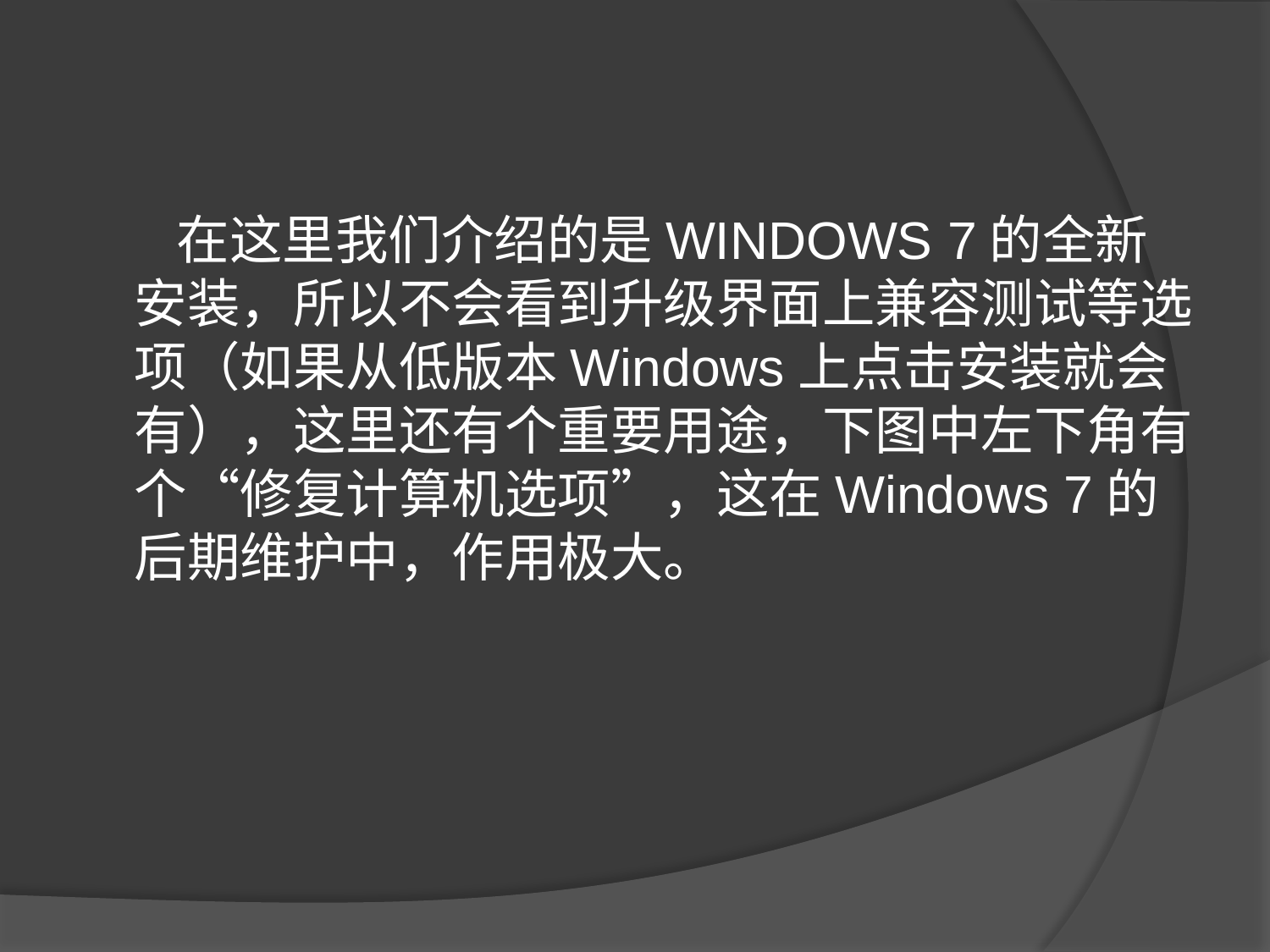

在这里我们介绍的是WINDOWS 7的全新安装，所以不会看到升级界面上兼容测试等选项（如果从低版本Windows上点击安装就会有），这里还有个重要用途，下图中左下角有个“修复计算机选项”，这在Windows 7的后期维护中，作用极大。